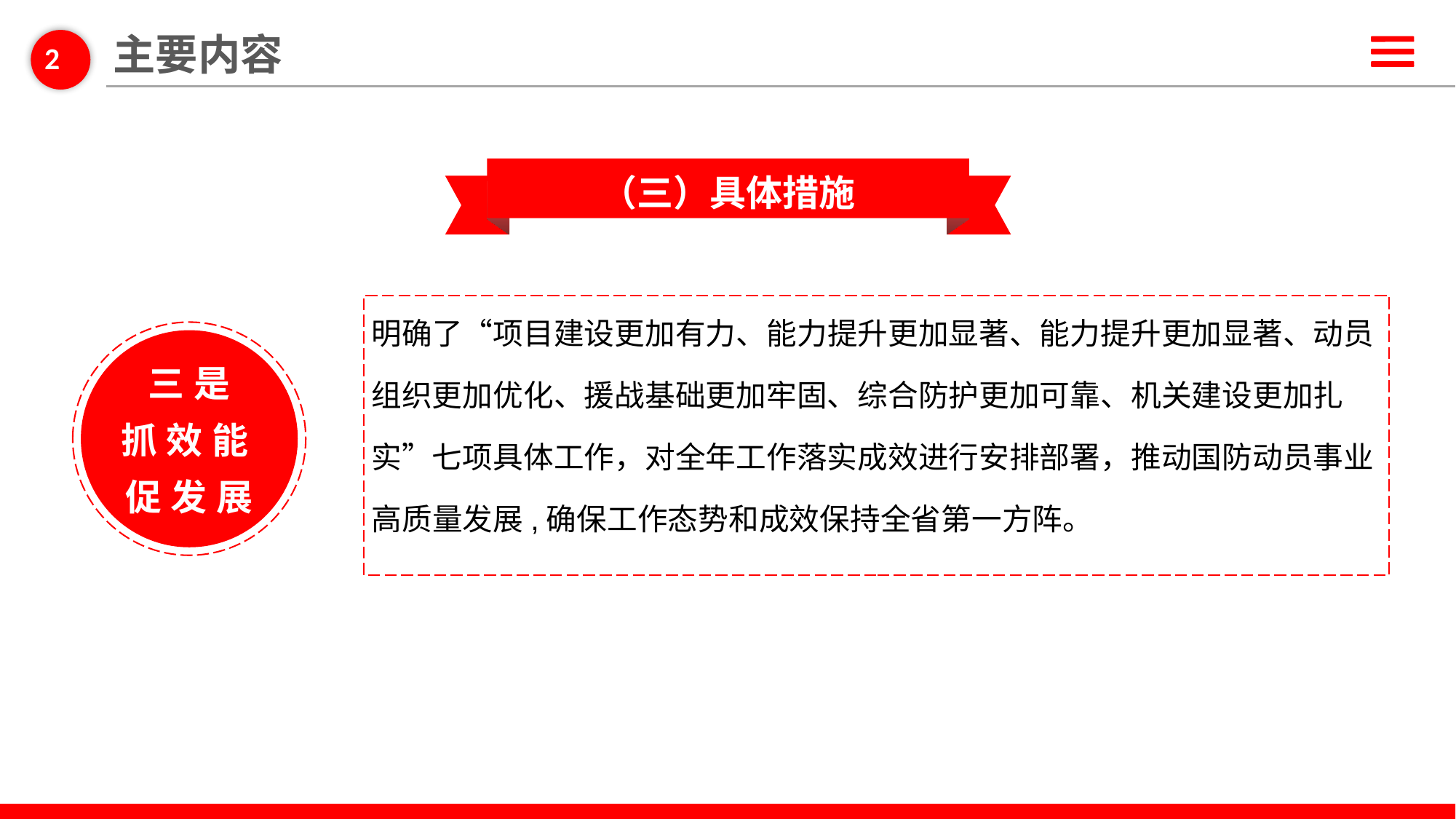

主要内容

2
（三）具体措施

明确了“项目建设更加有力、能力提升更加显著、能力提升更加显著、动员组织更加优化、援战基础更加牢固、综合防护更加可靠、机关建设更加扎实”七项具体工作，对全年工作落实成效进行安排部署，推动国防动员事业高质量发展,确保工作态势和成效保持全省第一方阵。

三是
抓效能促发展